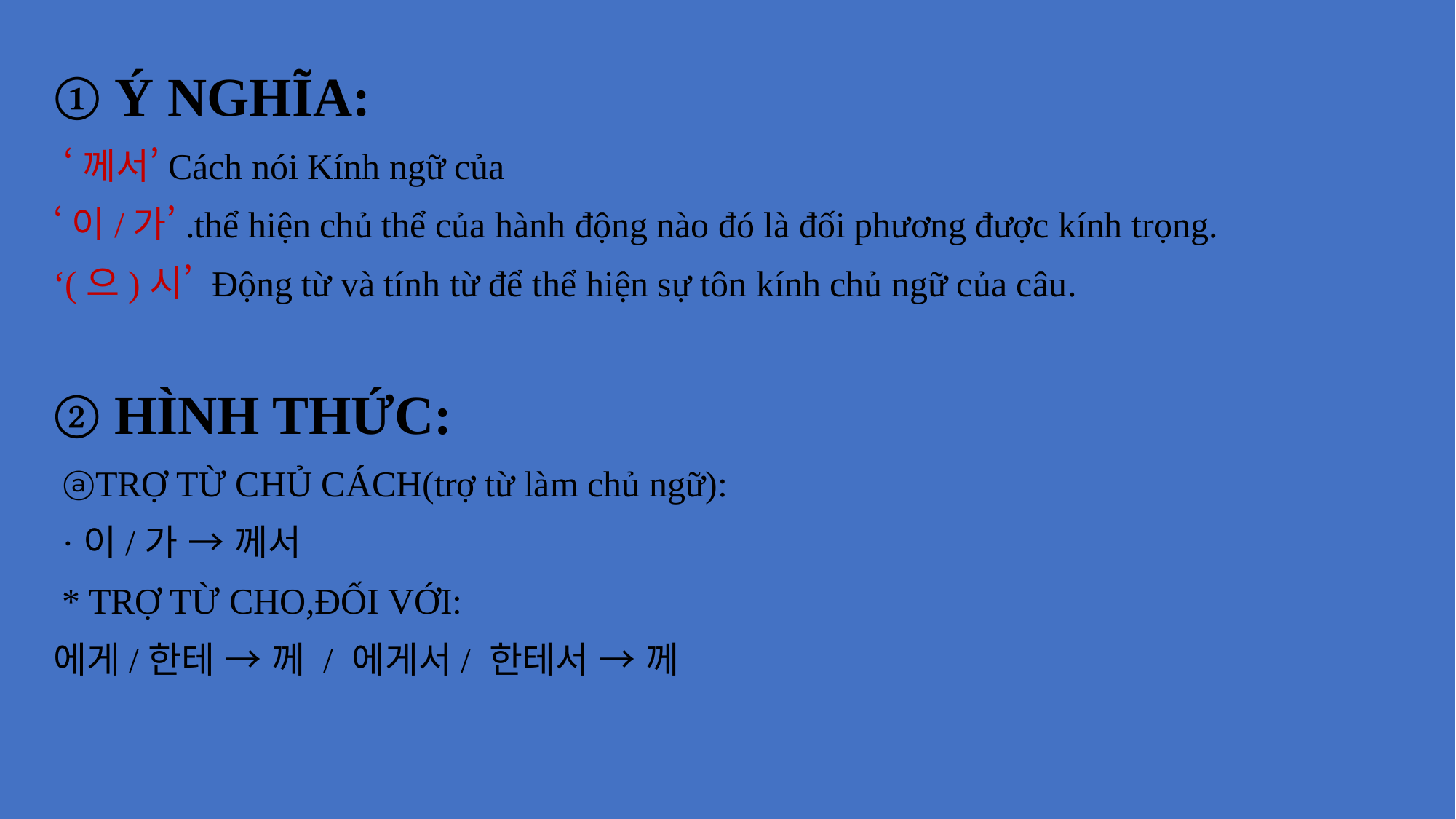

① Ý NGHĨA:
 ‘께서’Cách nói Kính ngữ của
‘이/가’.thể hiện chủ thể của hành động nào đó là đối phương được kính trọng.
‘(으)시’ Động từ và tính từ để thể hiện sự tôn kính chủ ngữ của câu.

② HÌNH THỨC:
 ⓐTRỢ TỪ CHỦ CÁCH(trợ từ làm chủ ngữ):
 ·이/가 → 께서
 * TRỢ TỪ CHO,ĐỐI VỚI:
에게/한테 → 께 / 에게서/ 한테서 → 께